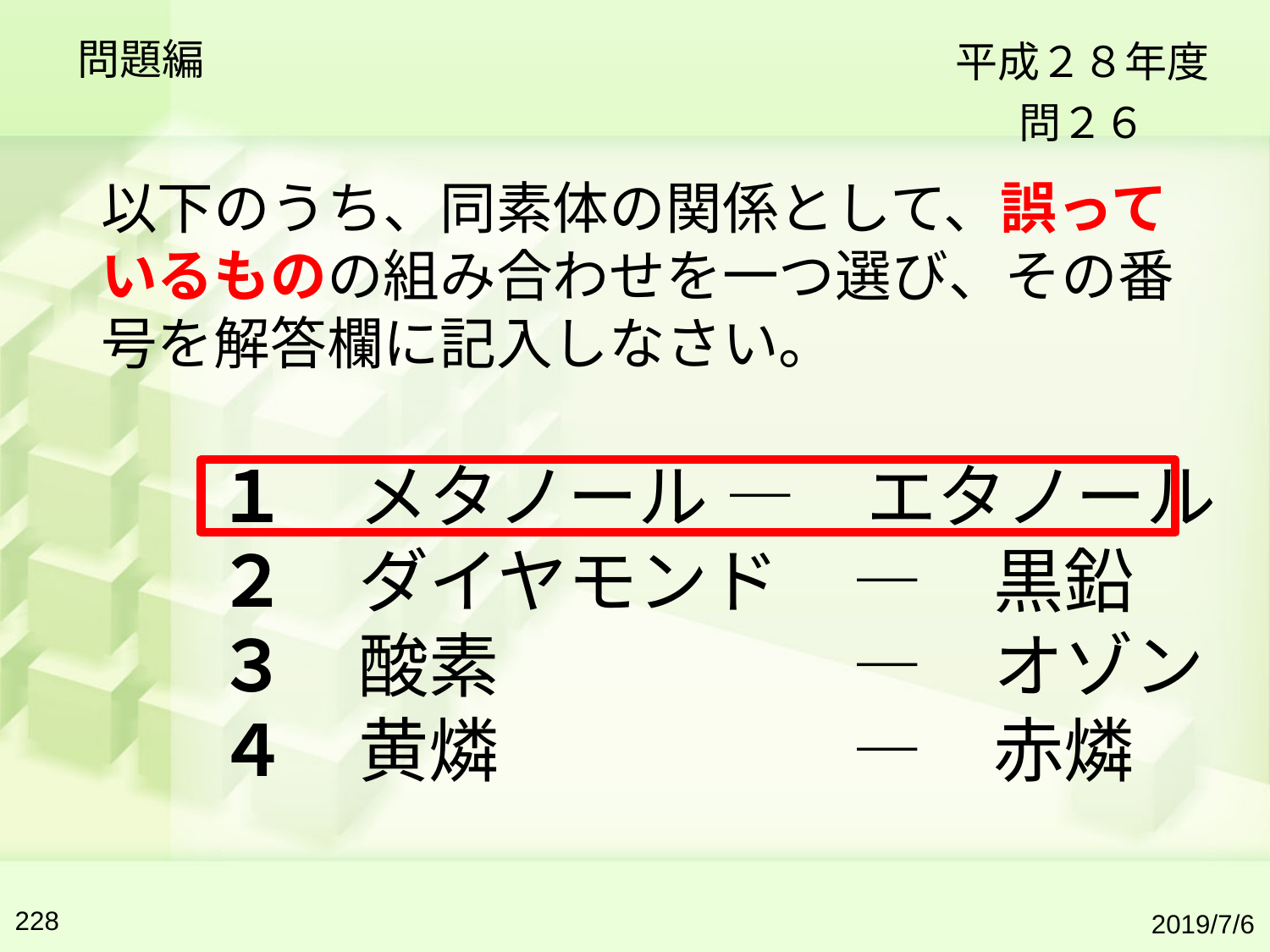

問題編
平成２８年度
問２６
以下のうち、同素体の関係として、誤っているものの組み合わせを一つ選び、その番号を解答欄に記入しなさい。
１　メタノール	―　エタノール
２　ダイヤモンド	―　黒鉛
３　酸素			―　オゾン
４　黄燐			―　赤燐

228
2019/7/6